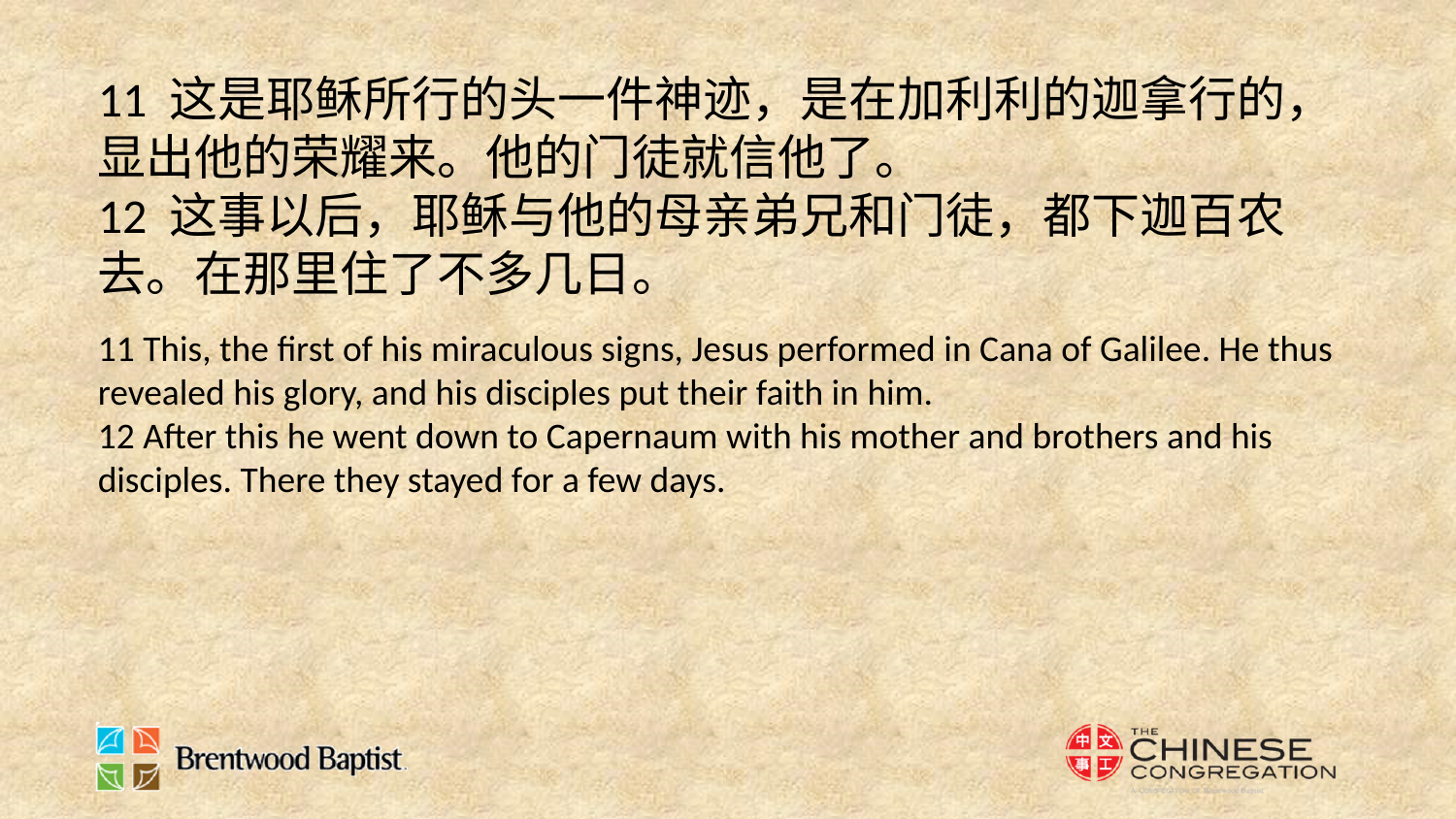

11 这是耶稣所行的头一件神迹，是在加利利的迦拿行的，显出他的荣耀来。他的门徒就信他了。
12 这事以后，耶稣与他的母亲弟兄和门徒，都下迦百农去。在那里住了不多几日。

11 This, the first of his miraculous signs, Jesus performed in Cana of Galilee. He thus revealed his glory, and his disciples put their faith in him.
12 After this he went down to Capernaum with his mother and brothers and his disciples. There they stayed for a few days.